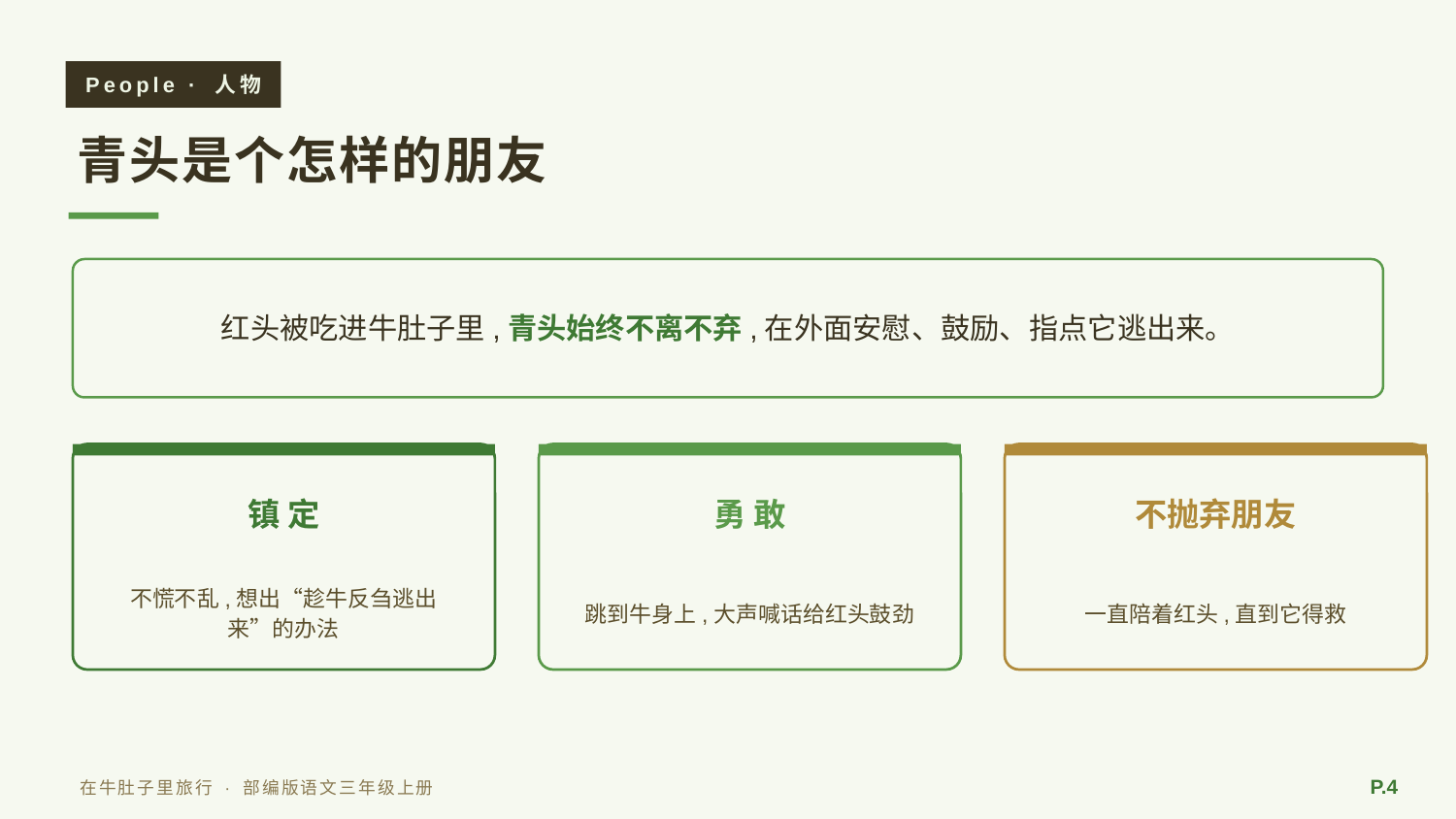

People · 人物

青头是个怎样的朋友

红头被吃进牛肚子里,青头始终不离不弃,在外面安慰、鼓励、指点它逃出来。

镇 定
勇 敢
不抛弃朋友
不慌不乱,想出“趁牛反刍逃出来”的办法
跳到牛身上,大声喊话给红头鼓劲
一直陪着红头,直到它得救
P.4
在牛肚子里旅行 · 部编版语文三年级上册